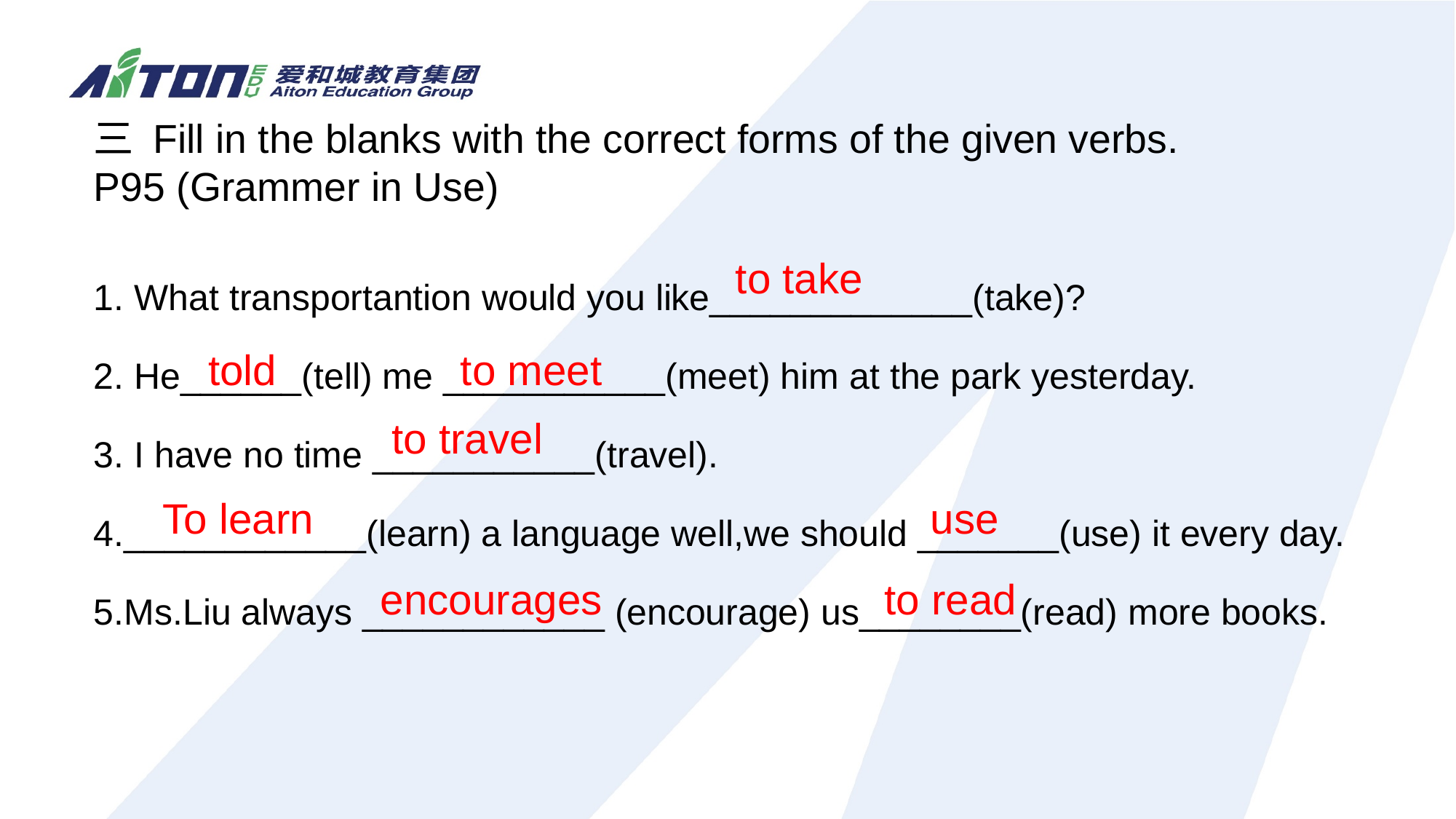

三 Fill in the blanks with the correct forms of the given verbs.
P95 (Grammer in Use)
1. What transportantion would you like_____________(take)?
2. He______(tell) me ___________(meet) him at the park yesterday.
3. I have no time ___________(travel).
4.____________(learn) a language well,we should _______(use) it every day.
5.Ms.Liu always ____________ (encourage) us________(read) more books.

to take
told
to meet
to travel
To learn
use
to read
encourages